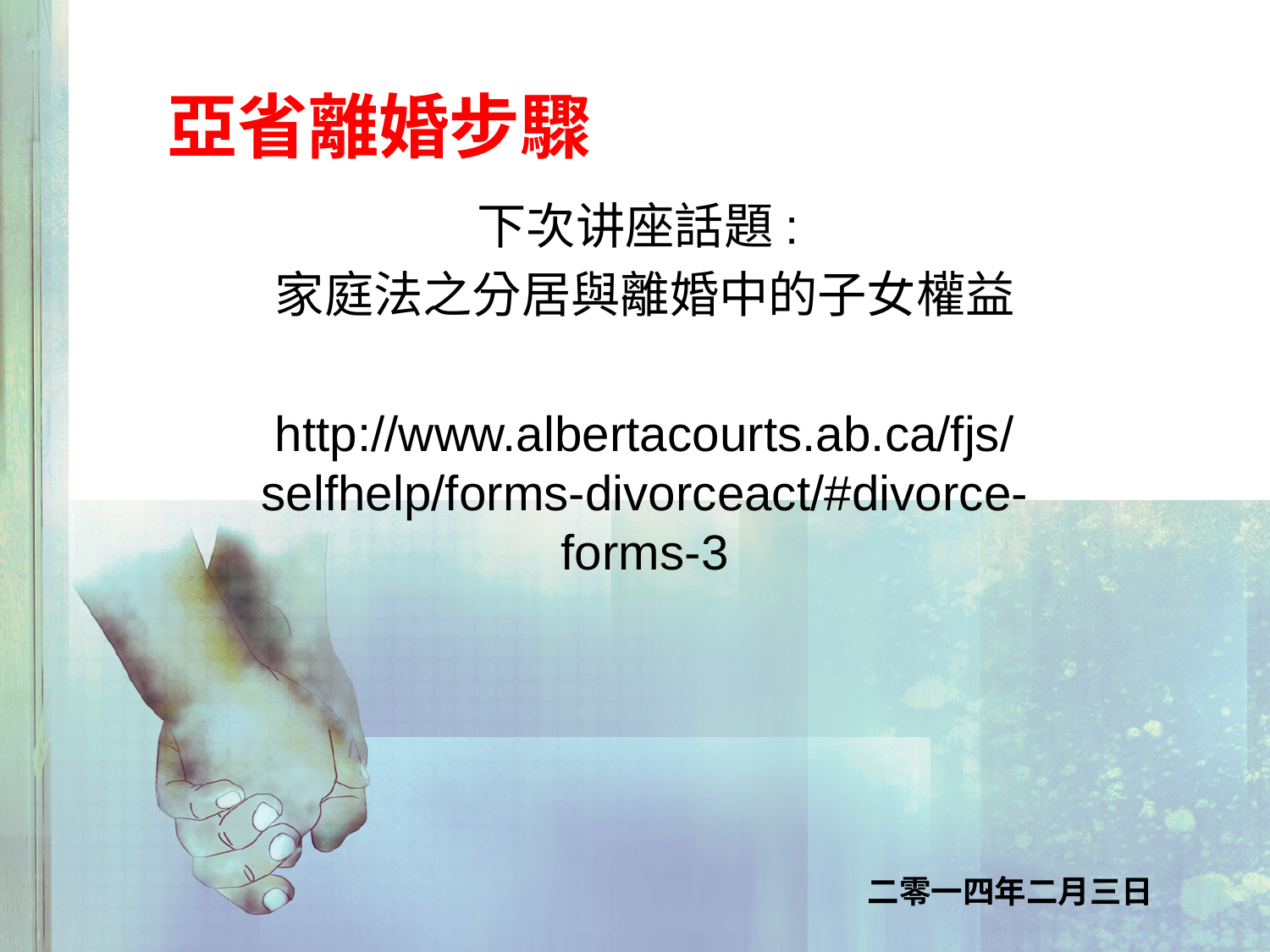

# 亞省離婚步驟

下次讲座話題:
家庭法之分居與離婚中的子女權益

http://www.albertacourts.ab.ca/fjs/selfhelp/forms-divorceact/#divorce-forms-3
二零一四年二月三日